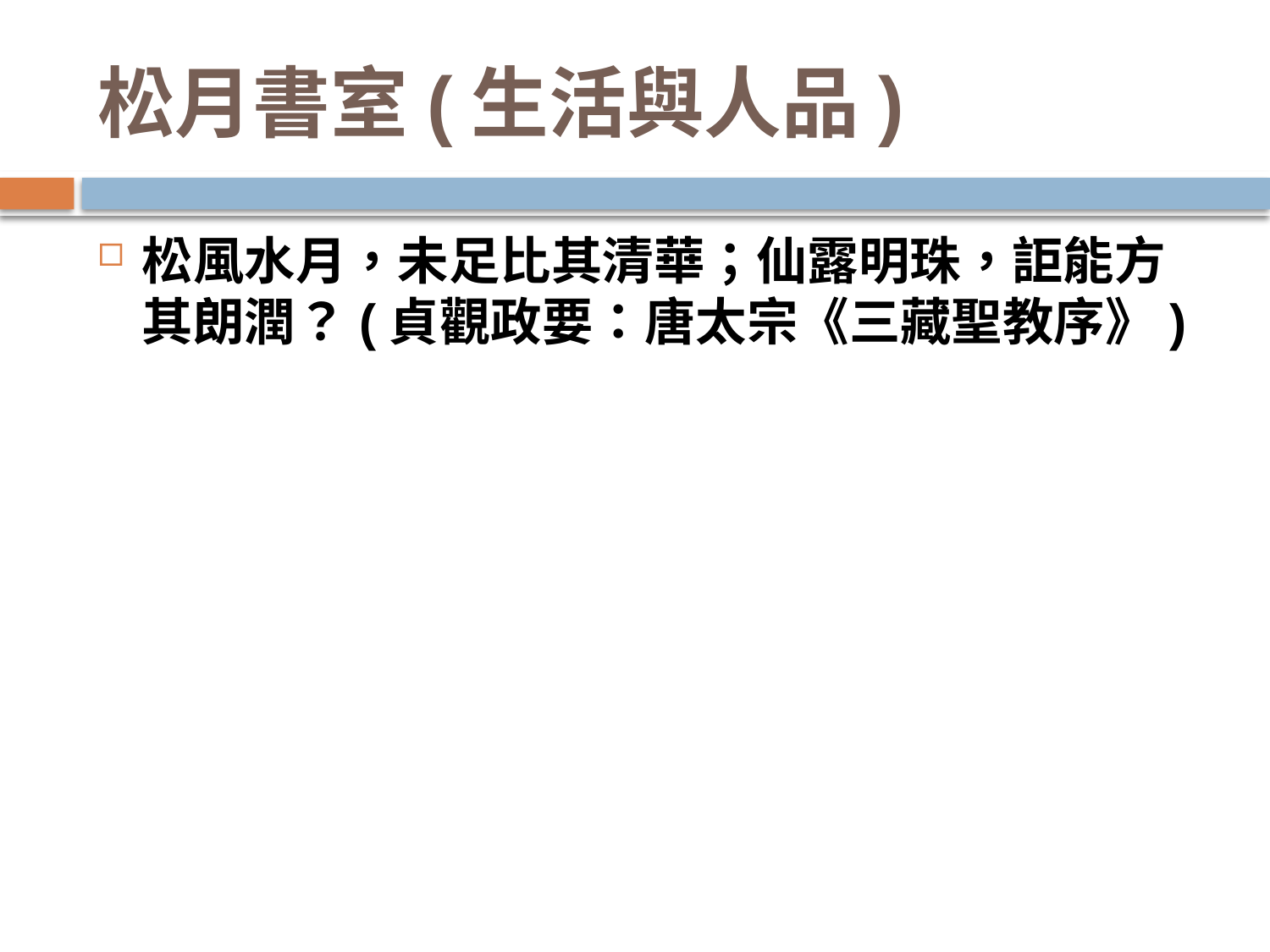

# 松月書室(生活與人品)
松風水月，未足比其清華；仙露明珠，詎能方其朗潤？(貞觀政要：唐太宗《三藏聖教序》)